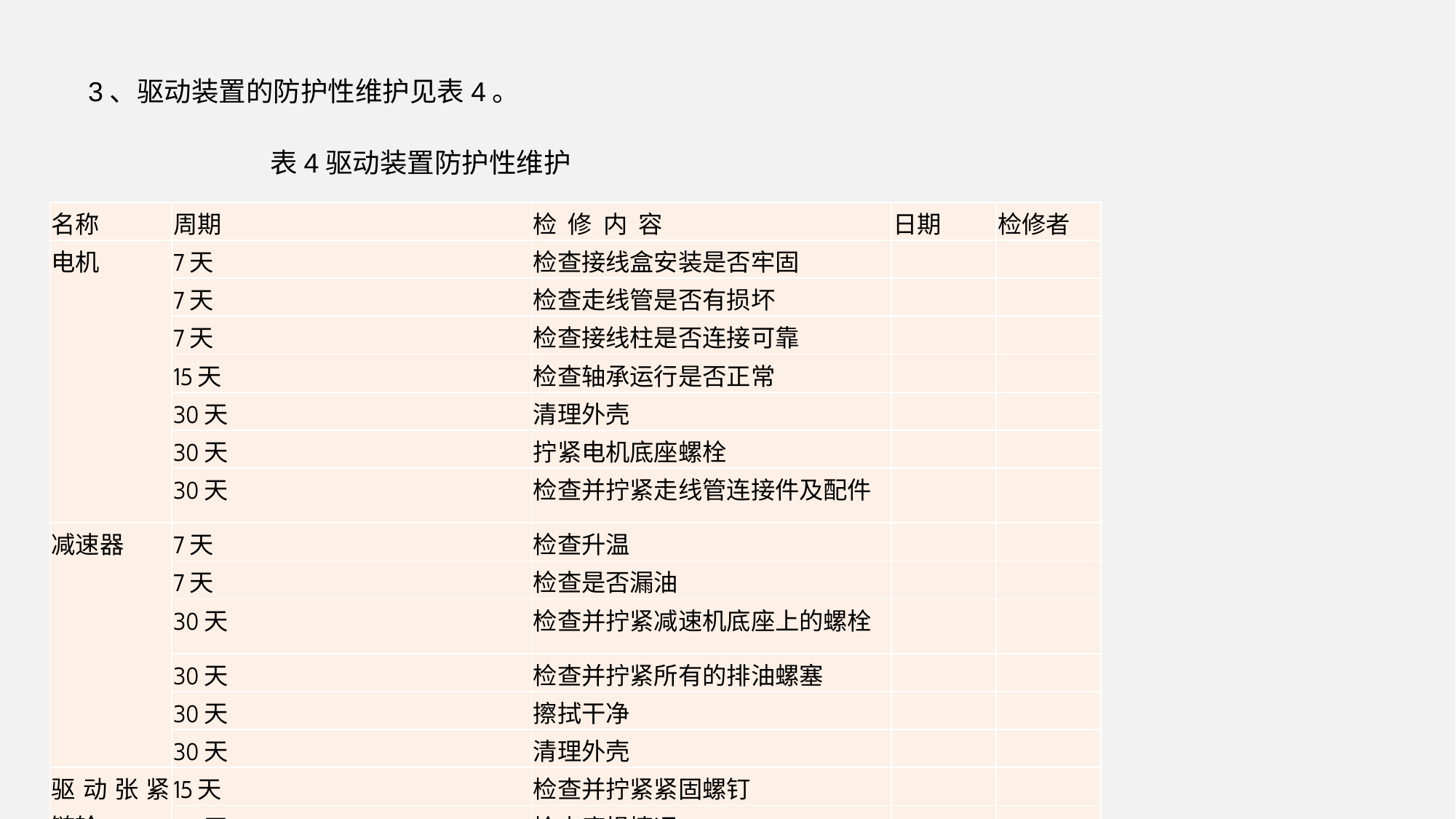

3、驱动装置的防护性维护见表4。
表4驱动装置防护性维护
| 名称 | 周期 | 检 修 内 容 | 日期 | 检修者 |
| --- | --- | --- | --- | --- |
| 电机 | 7天 | 检查接线盒安装是否牢固 |  |  |
|  | 7天 | 检查走线管是否有损坏 |  |  |
|  | 7天 | 检查接线柱是否连接可靠 |  |  |
|  | 15天 | 检查轴承运行是否正常 |  |  |
|  | 30天 | 清理外壳 |  |  |
|  | 30天 | 拧紧电机底座螺栓 |  |  |
|  | 30天 | 检查并拧紧走线管连接件及配件 |  |  |
| 减速器 | 7天 | 检查升温 |  |  |
|  | 7天 | 检查是否漏油 |  |  |
|  | 30天 | 检查并拧紧减速机底座上的螺栓 |  |  |
|  | 30天 | 检查并拧紧所有的排油螺塞 |  |  |
|  | 30天 | 擦拭干净 |  |  |
|  | 30天 | 清理外壳 |  |  |
| 驱动张紧链轮 | 15天 | 检查并拧紧紧固螺钉 |  |  |
|  | 30天 | 检查磨损情况 |  |  |